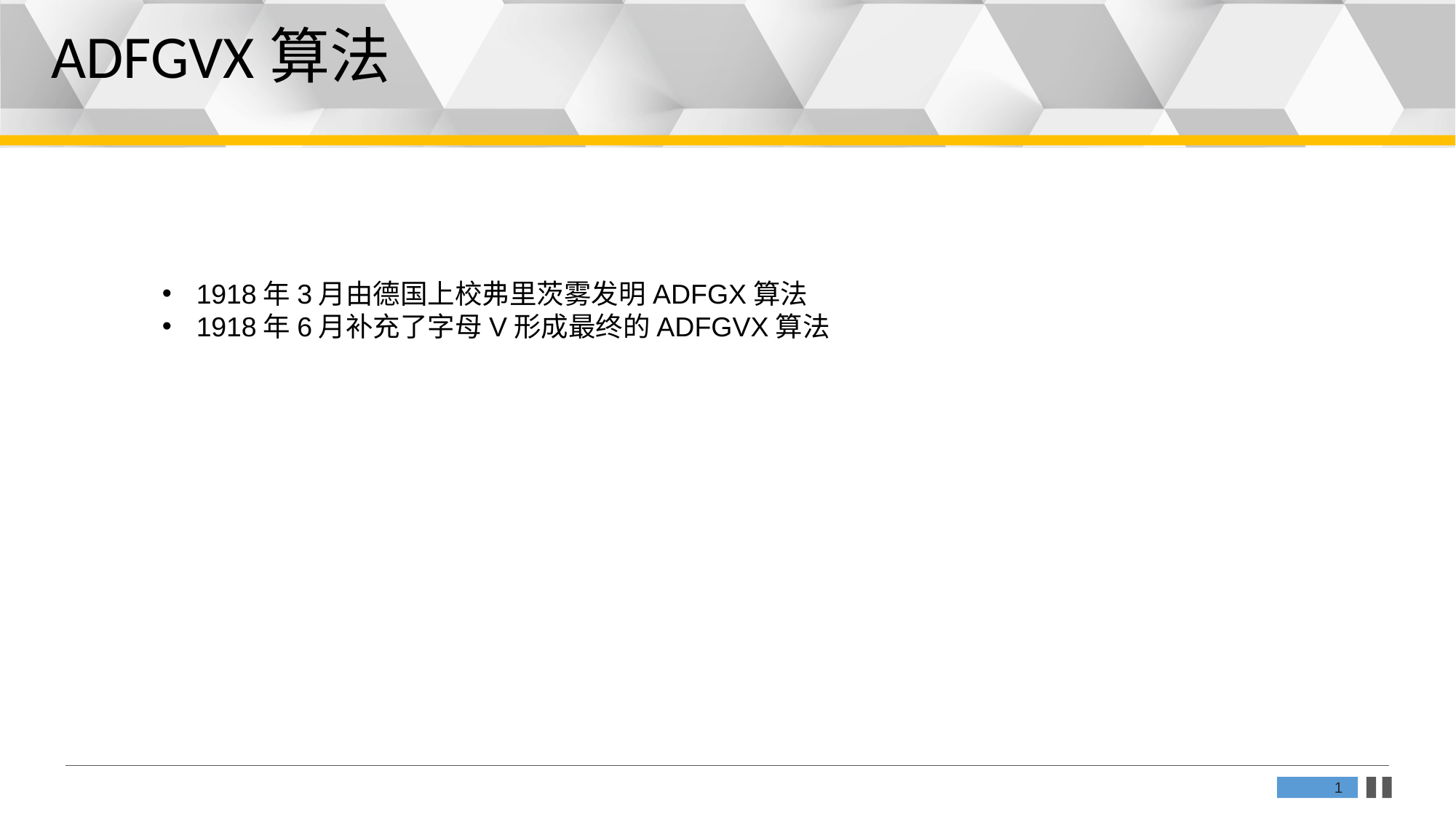

更多精品PPT模板下载：https://shop162430736.taobao.com
ADFGVX算法
1918年3月由德国上校弗里茨雾发明ADFGX算法
1918年6月补充了字母V形成最终的ADFGVX算法

1